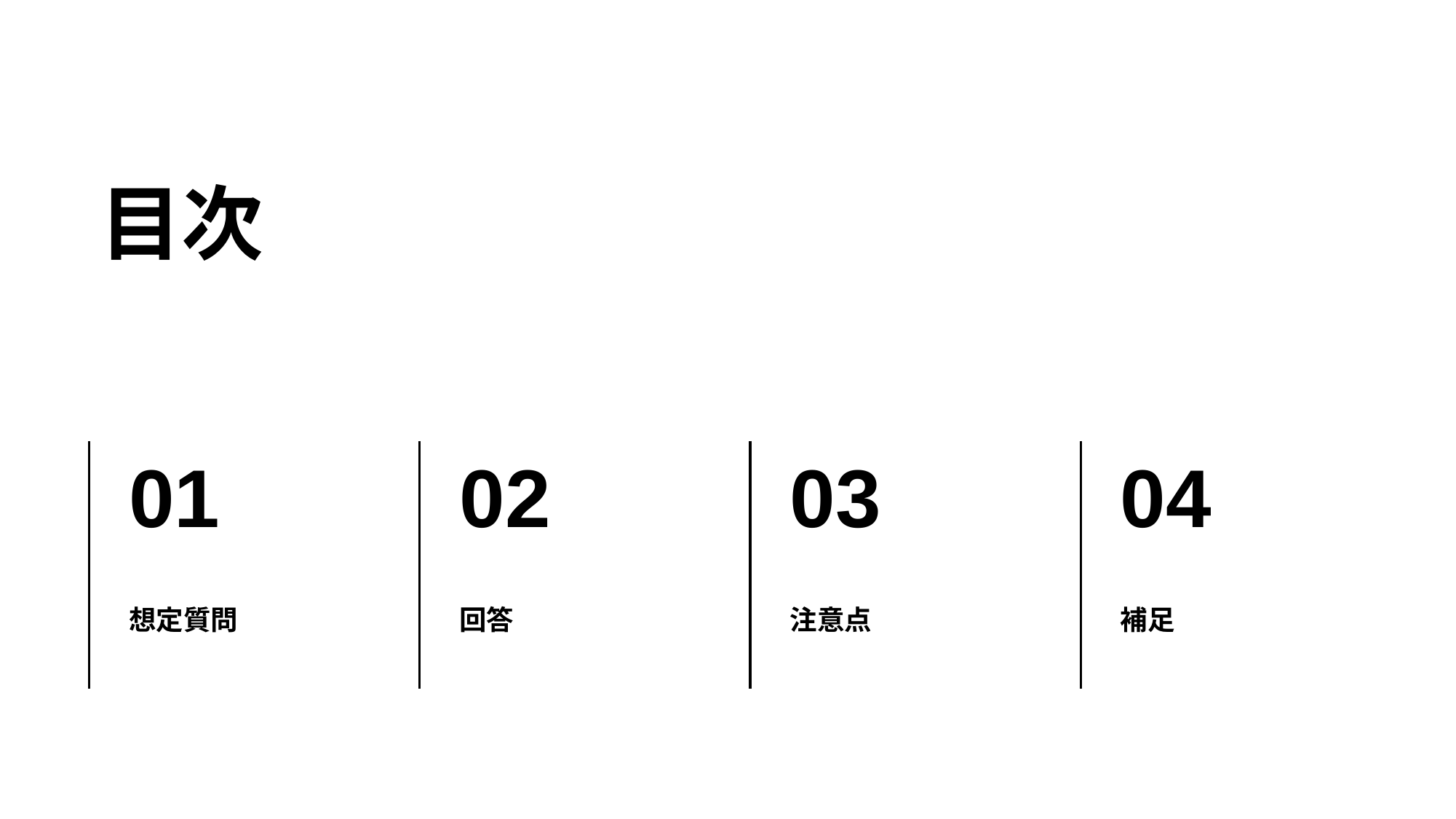

目次
01
想定質問
02
回答
03
注意点
04
補足